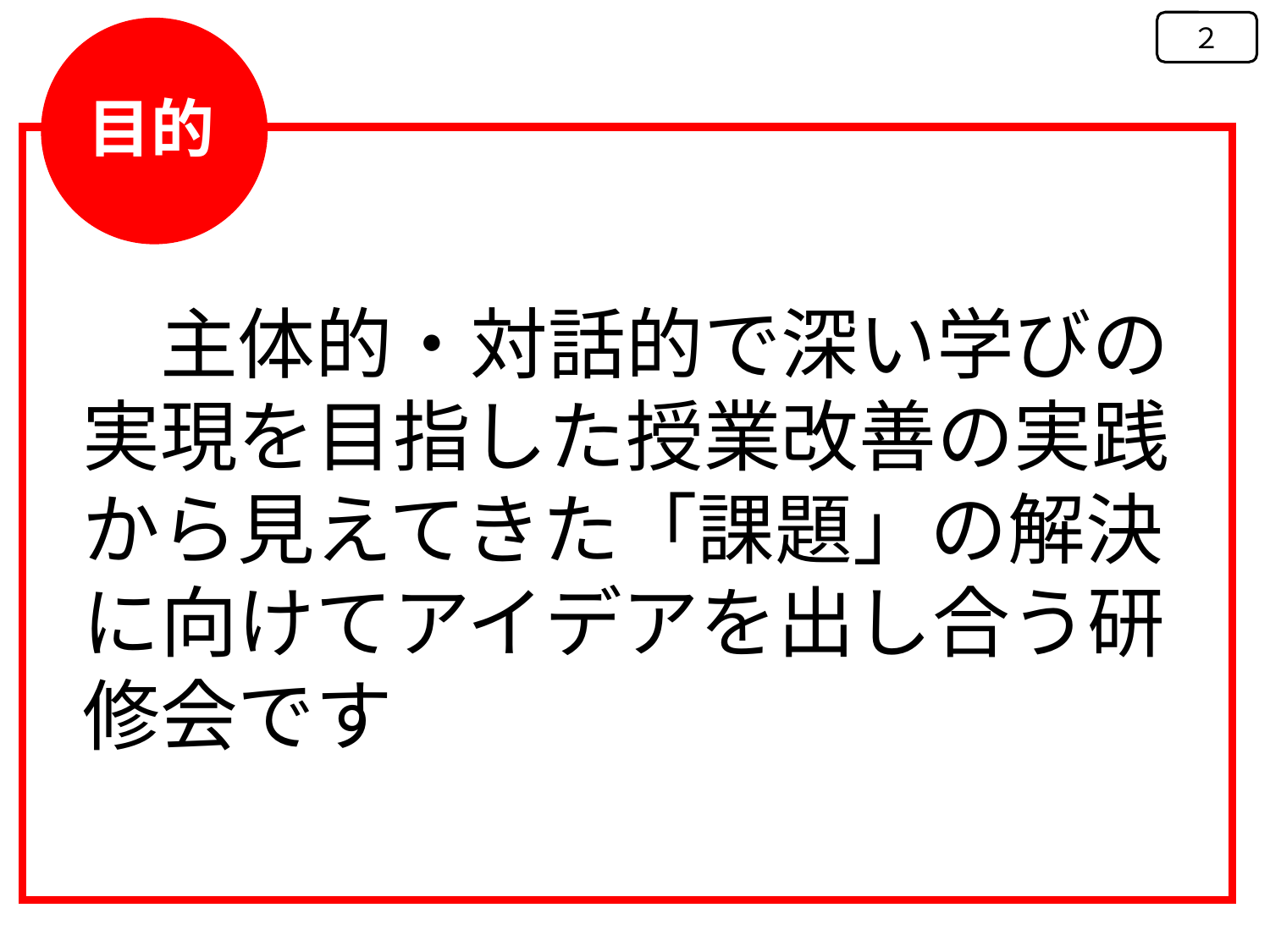

２

目的

　主体的・対話的で深い学びの実現を目指した授業改善の実践から見えてきた「課題」の解決に向けてアイデアを出し合う研修会です